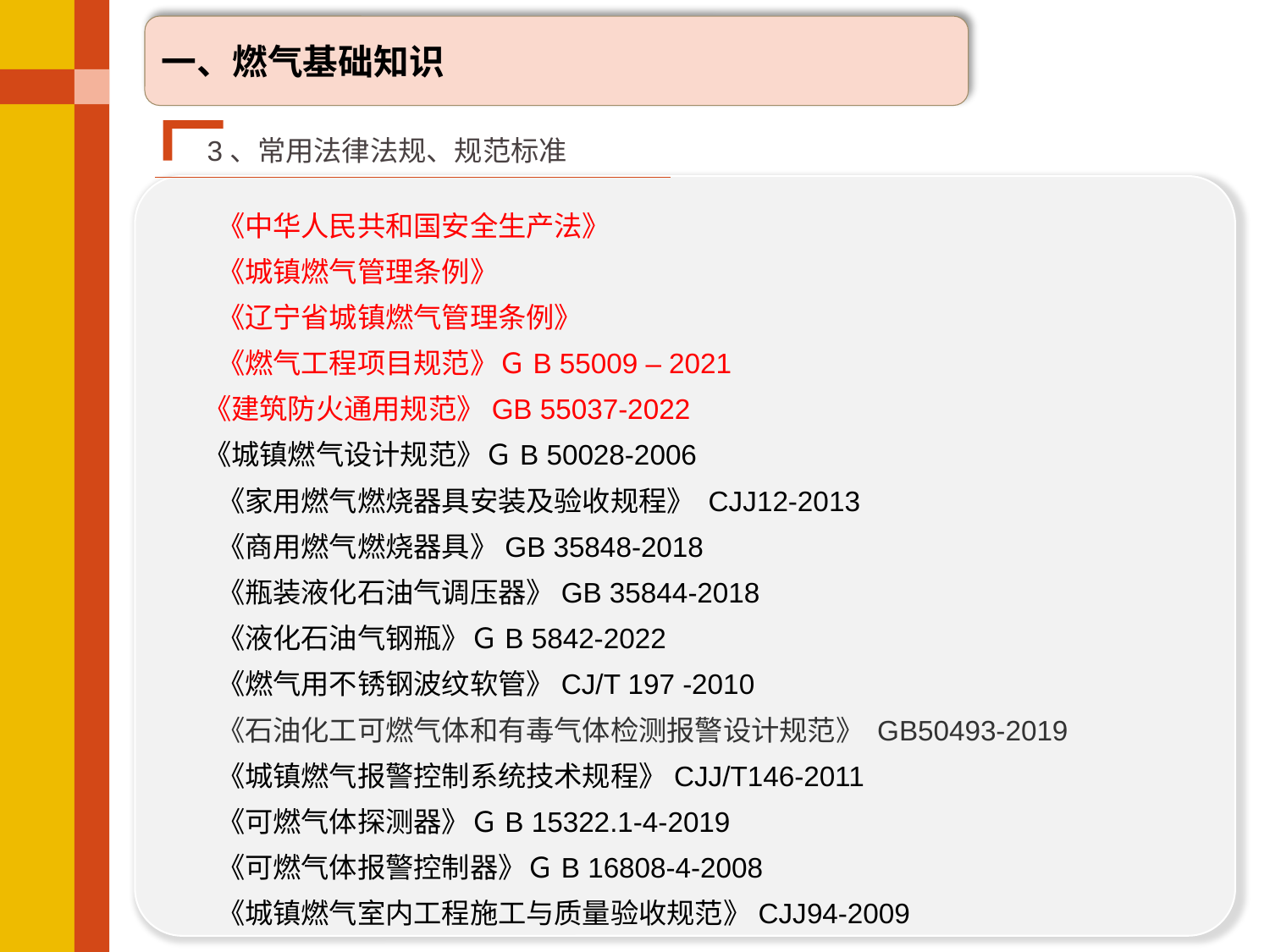

一、燃气基础知识

3、常用法律法规、规范标准
 《中华人民共和国安全生产法》
 《城镇燃气管理条例》
 《辽宁省城镇燃气管理条例》
 《燃气工程项目规范》ＧB 55009 – 2021
《建筑防火通用规范》GB 55037-2022
《城镇燃气设计规范》ＧB 50028-2006
 《家用燃气燃烧器具安装及验收规程》 CJJ12-2013
 《商用燃气燃烧器具》GB 35848-2018
 《瓶装液化石油气调压器》GB 35844-2018
 《液化石油气钢瓶》ＧB 5842-2022
 《燃气用不锈钢波纹软管》CJ/T 197 -2010
 《石油化工可燃气体和有毒气体检测报警设计规范》 GB50493-2019
 《城镇燃气报警控制系统技术规程》CJJ/T146-2011
 《可燃气体探测器》ＧB 15322.1-4-2019
 《可燃气体报警控制器》ＧB 16808-4-2008
 《城镇燃气室内工程施工与质量验收规范》CJJ94-2009